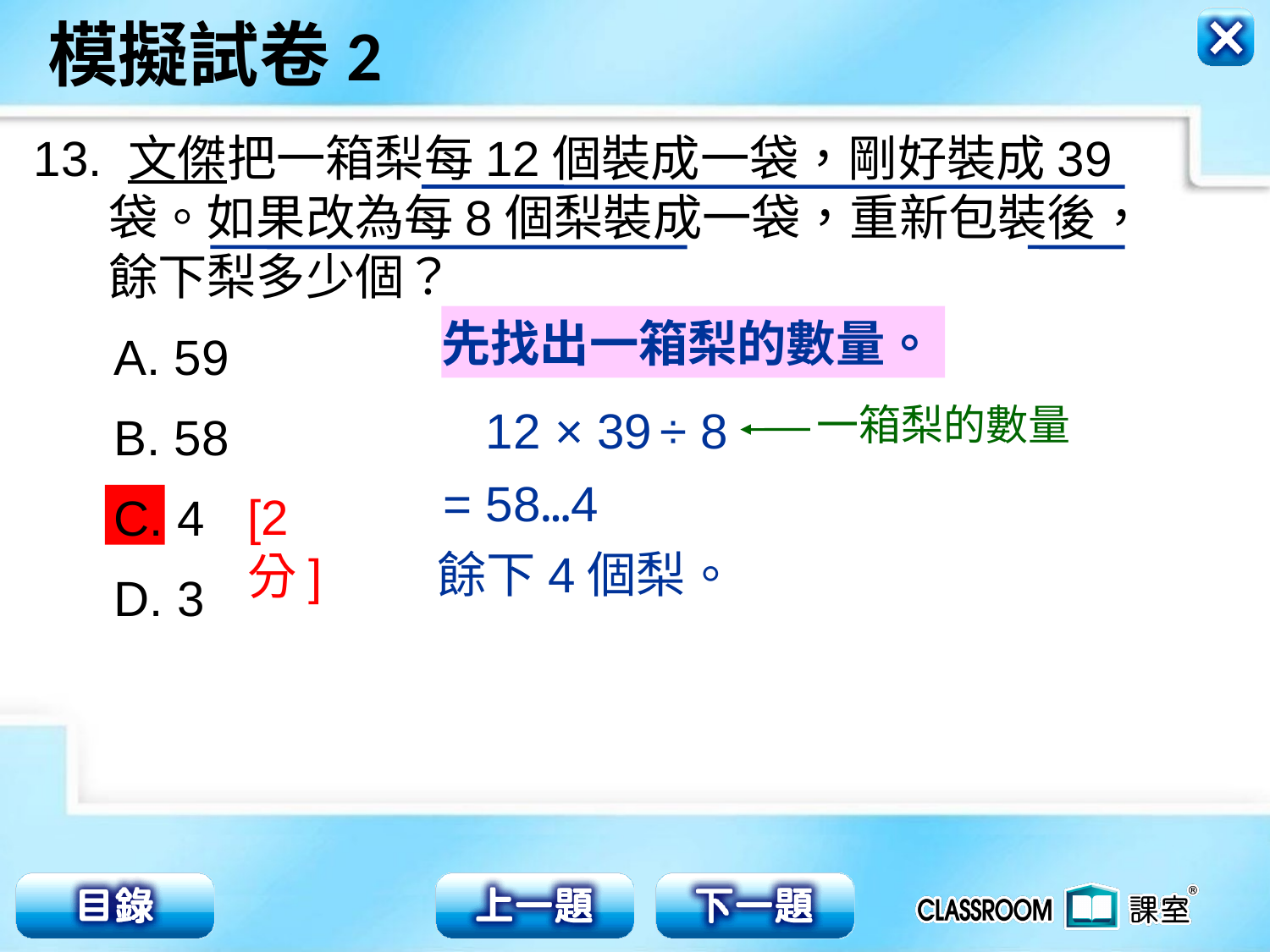

13. 文傑把一箱梨每12個裝成一袋，剛好裝成39袋。如果改為每8個梨裝成一袋，重新包裝後，餘下梨多少個？

先找出一箱梨的數量。
A. 59
B. 58
C. 4
D. 3
一箱梨的數量
12 × 39
÷ 8

= 58…4
[2分]

餘下4個梨。